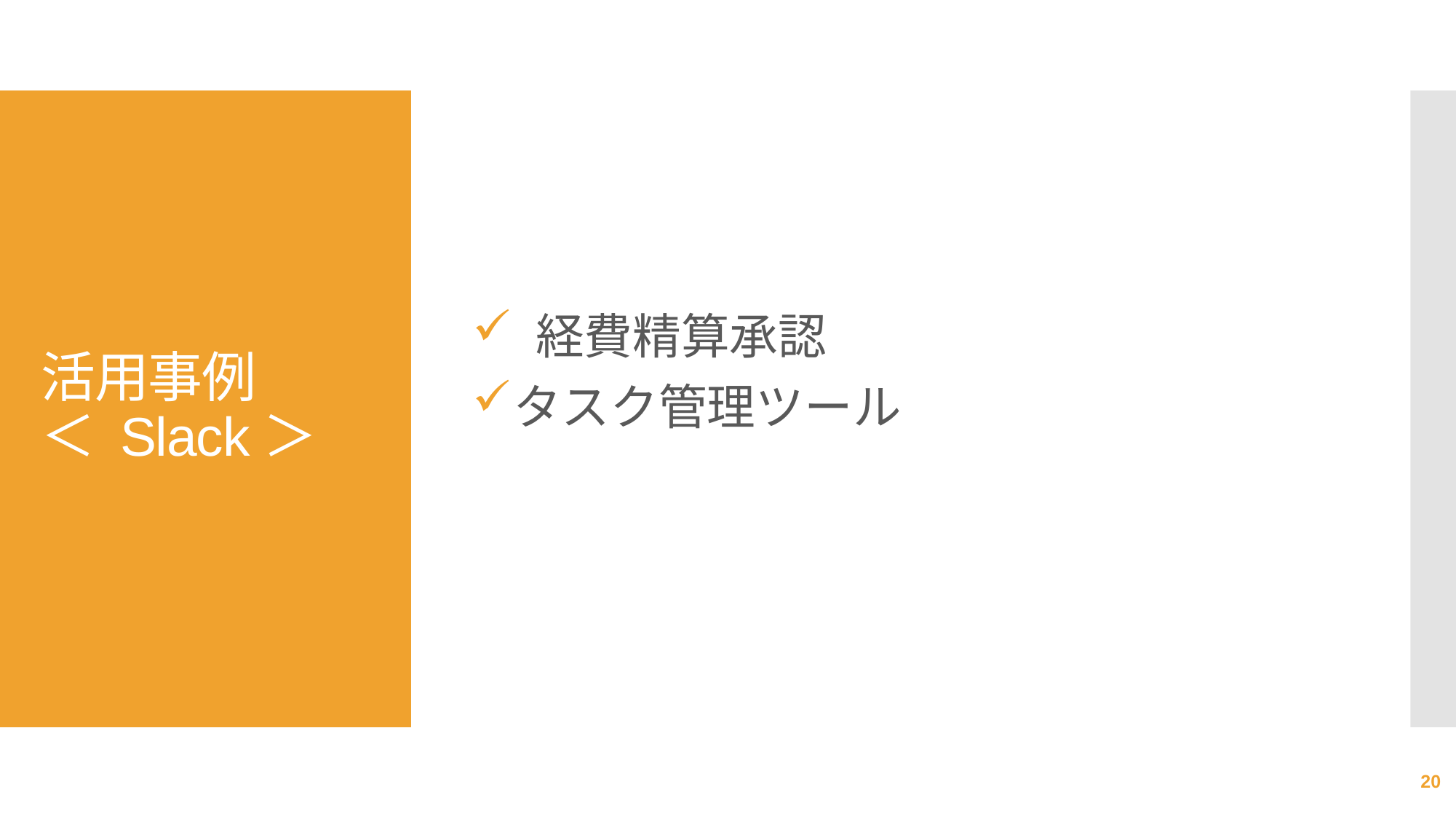

経費精算承認
タスク管理ツール

# 活用事例 ＜ Slack＞
20